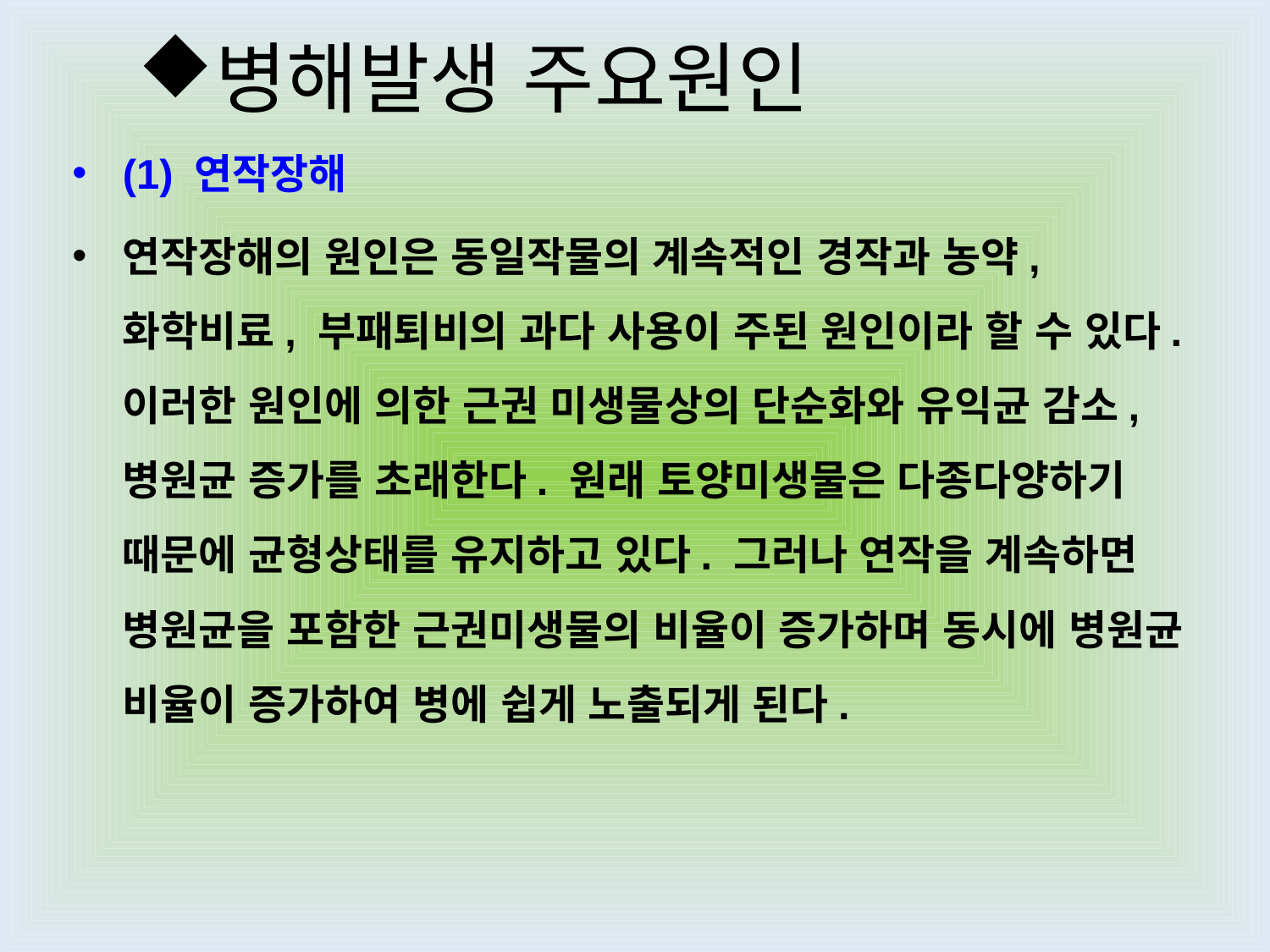

# 병해발생 주요원인
(1) 연작장해
연작장해의 원인은 동일작물의 계속적인 경작과 농약, 화학비료, 부패퇴비의 과다 사용이 주된 원인이라 할 수 있다. 이러한 원인에 의한 근권 미생물상의 단순화와 유익균 감소, 병원균 증가를 초래한다. 원래 토양미생물은 다종다양하기 때문에 균형상태를 유지하고 있다. 그러나 연작을 계속하면 병원균을 포함한 근권미생물의 비율이 증가하며 동시에 병원균 비율이 증가하여 병에 쉽게 노출되게 된다.